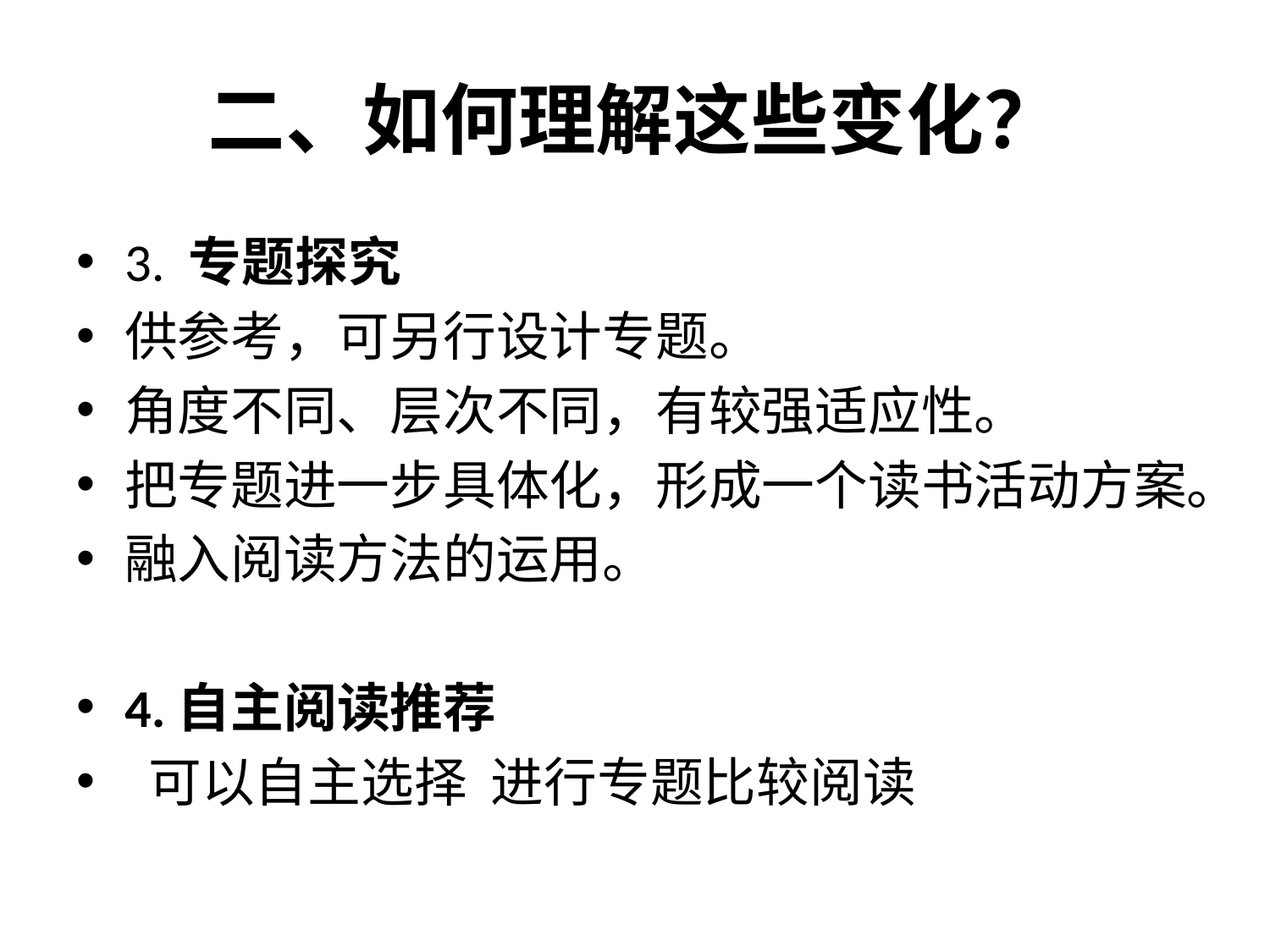

# 二、如何理解这些变化？
3. 专题探究
供参考，可另行设计专题。
角度不同、层次不同，有较强适应性。
把专题进一步具体化，形成一个读书活动方案。
融入阅读方法的运用。

4.自主阅读推荐
 可以自主选择  进行专题比较阅读